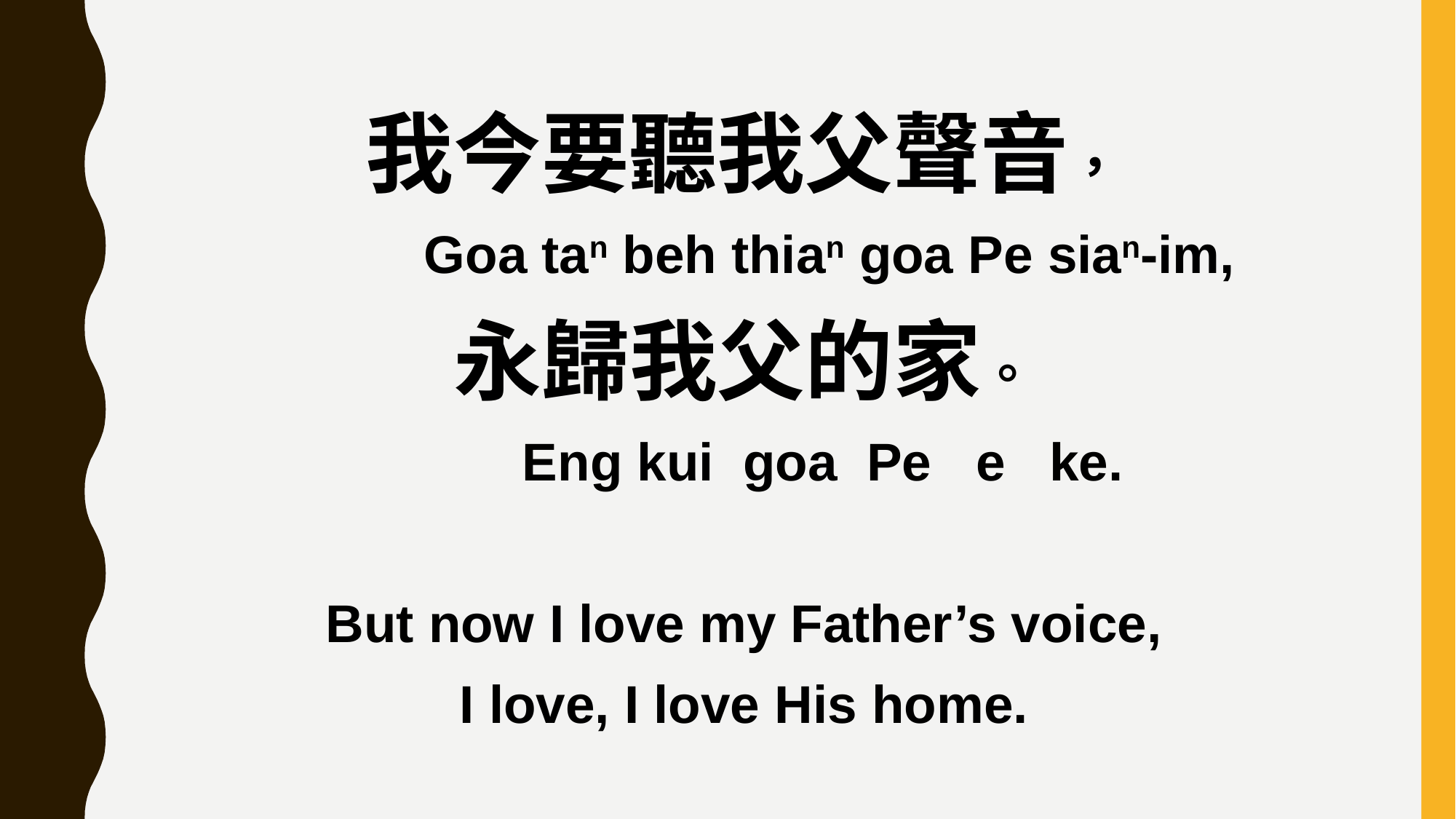

我今要聽我父聲音，
                  Goa tan beh thian goa Pe sian-im,
永歸我父的家。
                      Eng kui  goa  Pe   e   ke.

But now I love my Father’s voice,
I love, I love His home.